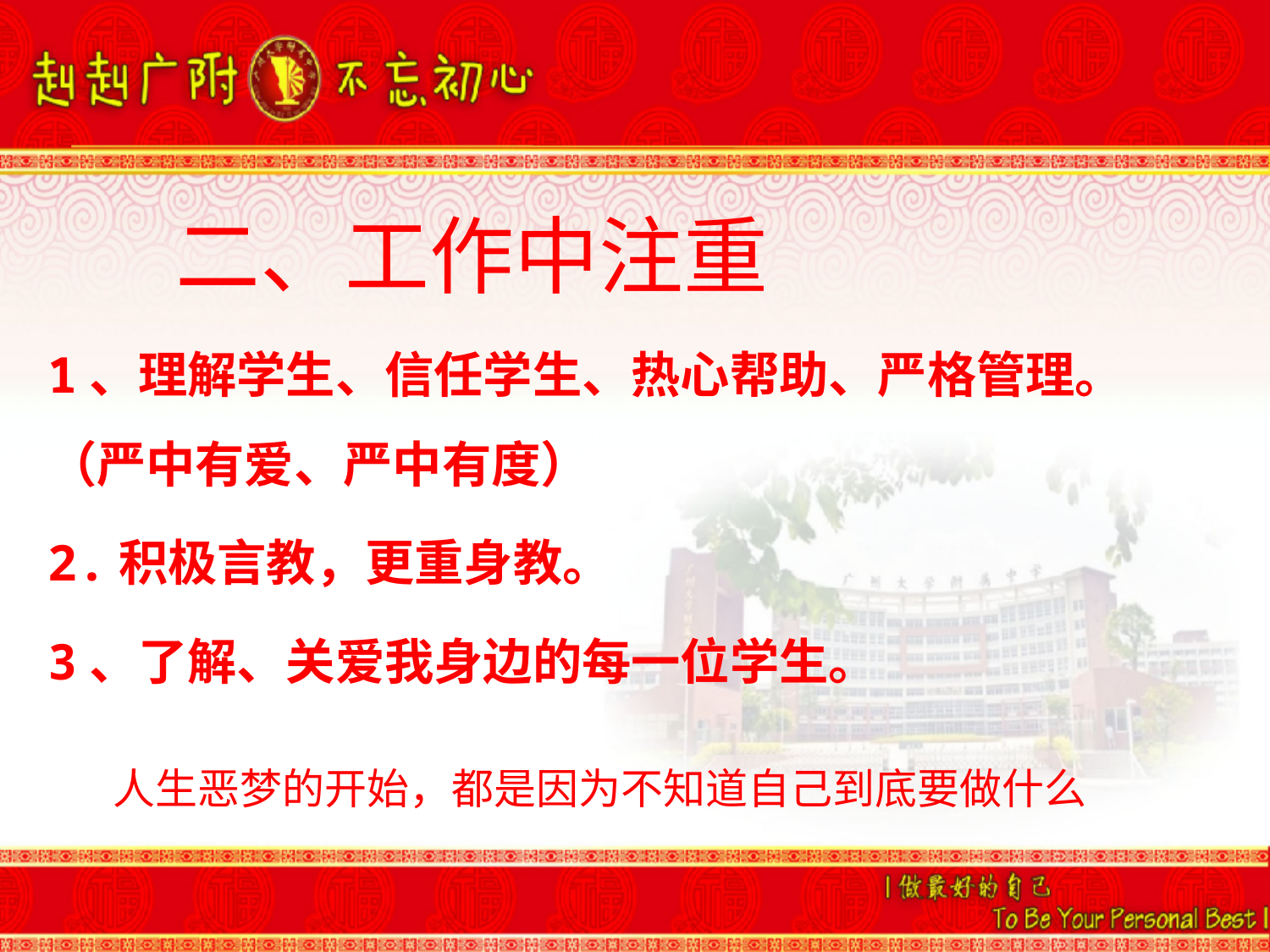

二、工作中注重
1、理解学生、信任学生、热心帮助、严格管理。  （严中有爱、严中有度）
2.积极言教，更重身教。
3、了解、关爱我身边的每一位学生。

      人生恶梦的开始，都是因为不知道自己到底要做什么